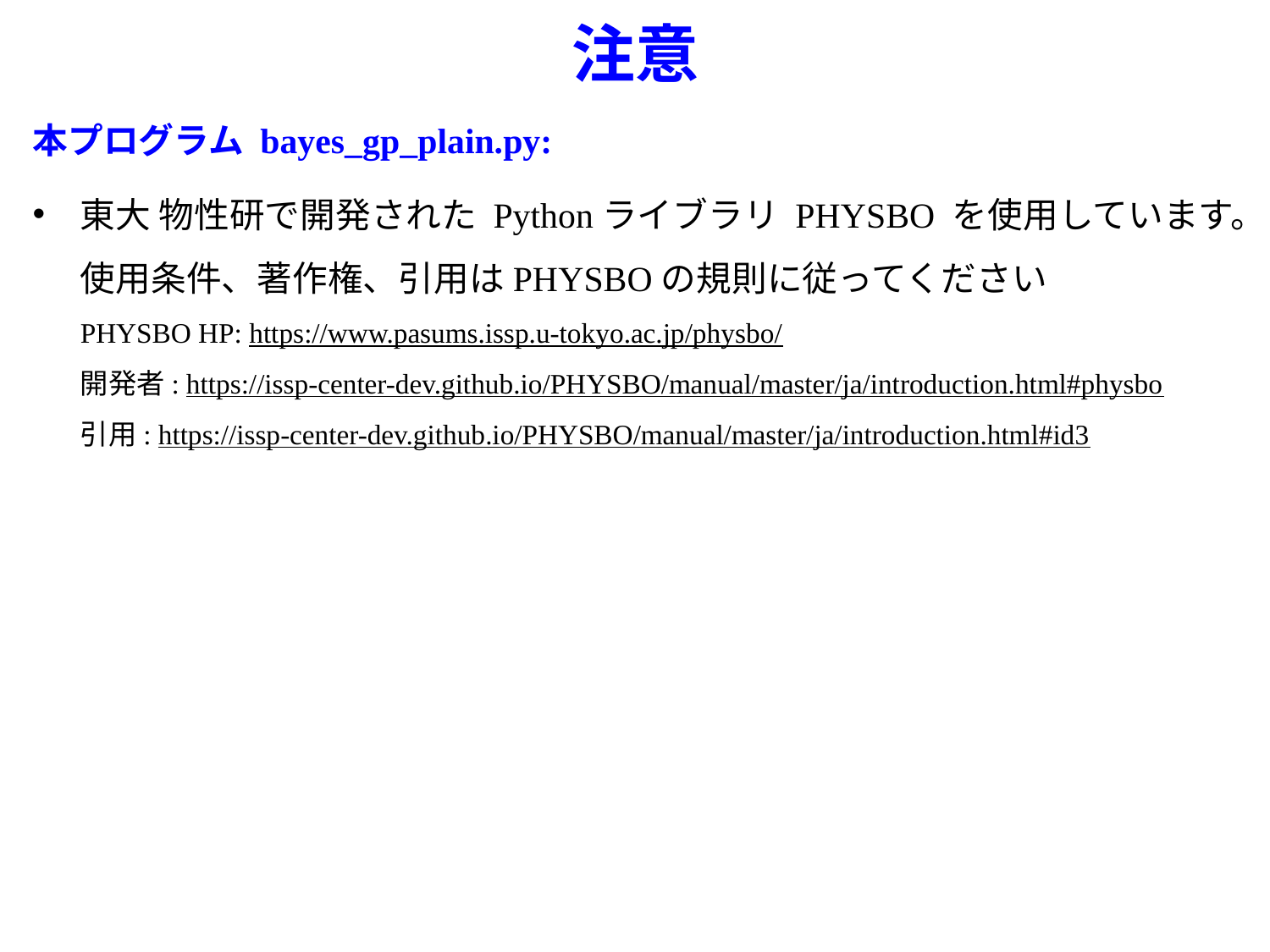

# 注意
本プログラム bayes_gp_plain.py:
東大 物性研で開発された Pythonライブラリ PHYSBO を使用しています。使用条件、著作権、引用はPHYSBOの規則に従ってください
PHYSBO HP: https://www.pasums.issp.u-tokyo.ac.jp/physbo/
開発者: https://issp-center-dev.github.io/PHYSBO/manual/master/ja/introduction.html#physbo
引用: https://issp-center-dev.github.io/PHYSBO/manual/master/ja/introduction.html#id3